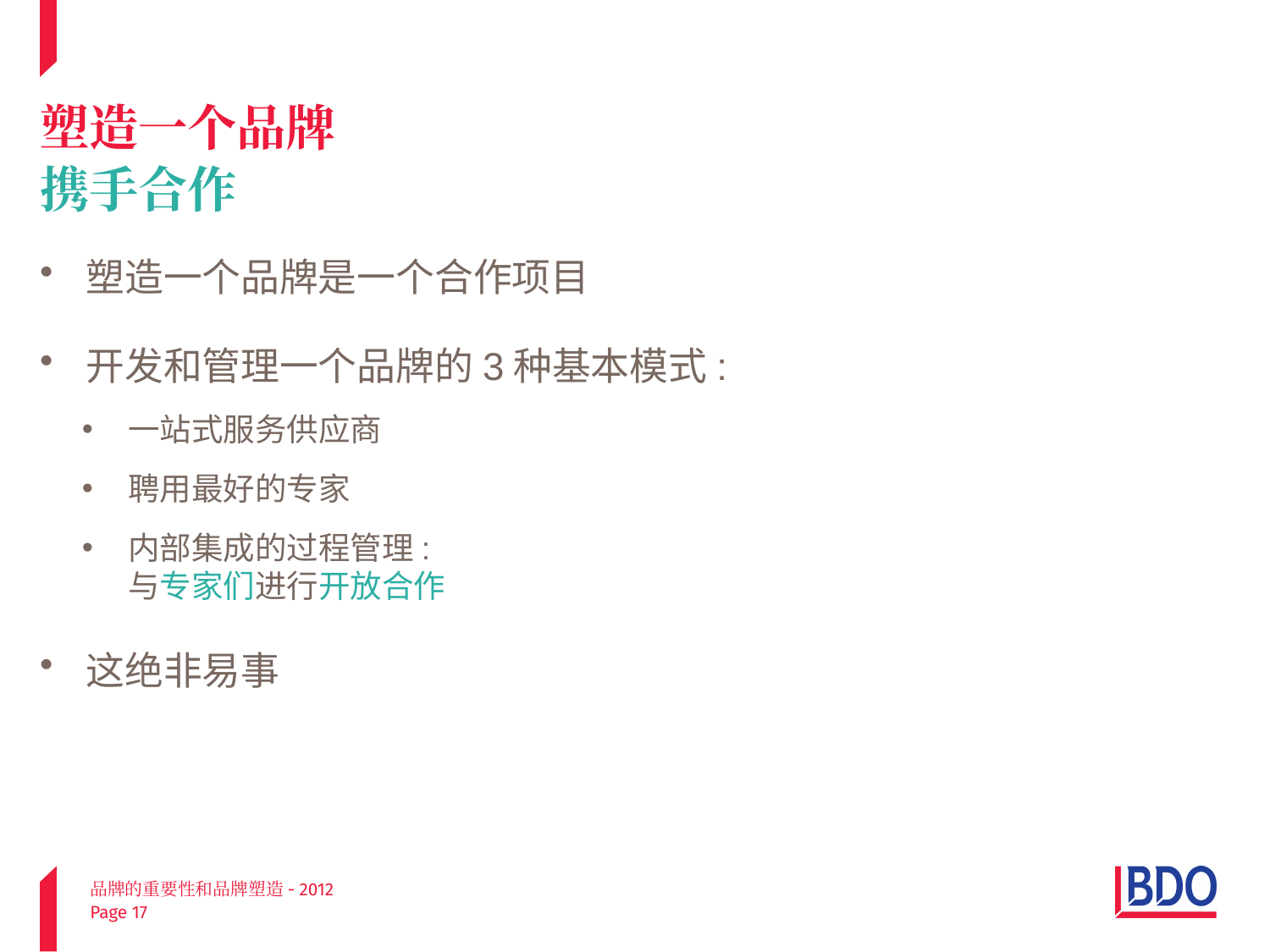

# 塑造一个品牌 携手合作
塑造一个品牌是一个合作项目
开发和管理一个品牌的3种基本模式:
一站式服务供应商
聘用最好的专家
内部集成的过程管理:
与专家们进行开放合作
这绝非易事

品牌的重要性和品牌塑造- 2012
Page 17